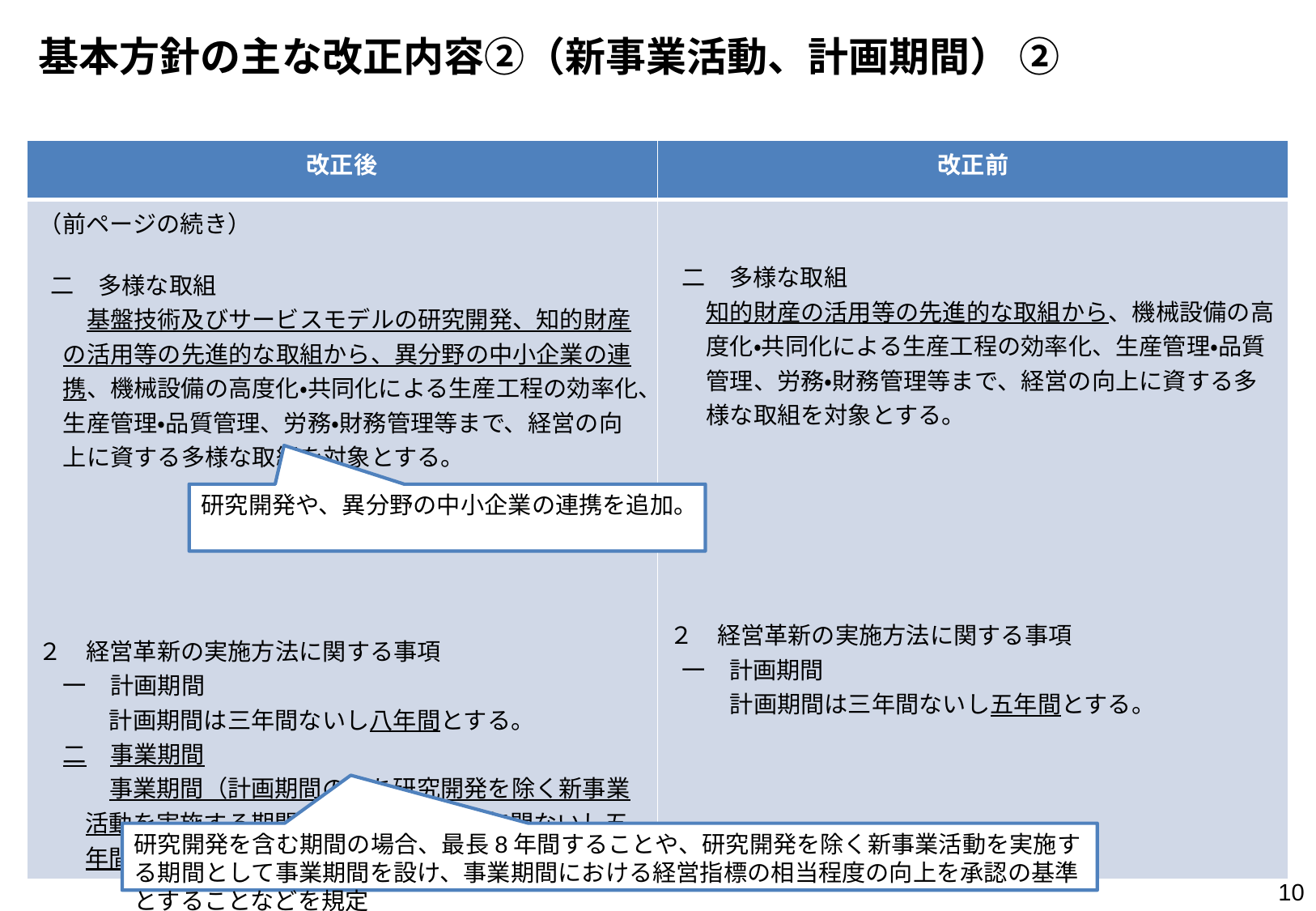

# 基本方針の主な改正内容②（新事業活動、計画期間） ②
| 改正後 | 改正前 |
| --- | --- |
| （前ページの続き） 二　多様な取組 　基盤技術及びサービスモデルの研究開発、知的財産の活用等の先進的な取組から、異分野の中小企業の連携、機械設備の高度化・共同化による生産工程の効率化、生産管理・品質管理、労務・財務管理等まで、経営の向上に資する多様な取組を対象とする。 ２　経営革新の実施方法に関する事項 一　計画期間 　計画期間は三年間ないし八年間とする。 二　事業期間 　事業期間（計画期間のうち研究開発を除く新事業活動を実施する期間をいう。）は、三年間ないし五年間とする。 | 二　多様な取組 知的財産の活用等の先進的な取組から、機械設備の高度化・共同化による生産工程の効率化、生産管理・品質管理、労務・財務管理等まで、経営の向上に資する多様な取組を対象とする。 ２　経営革新の実施方法に関する事項 一　計画期間 　計画期間は三年間ないし五年間とする。 |
研究開発や、異分野の中小企業の連携を追加。
研究開発を含む期間の場合、最長8年間することや、研究開発を除く新事業活動を実施する期間として事業期間を設け、事業期間における経営指標の相当程度の向上を承認の基準とすることなどを規定
10